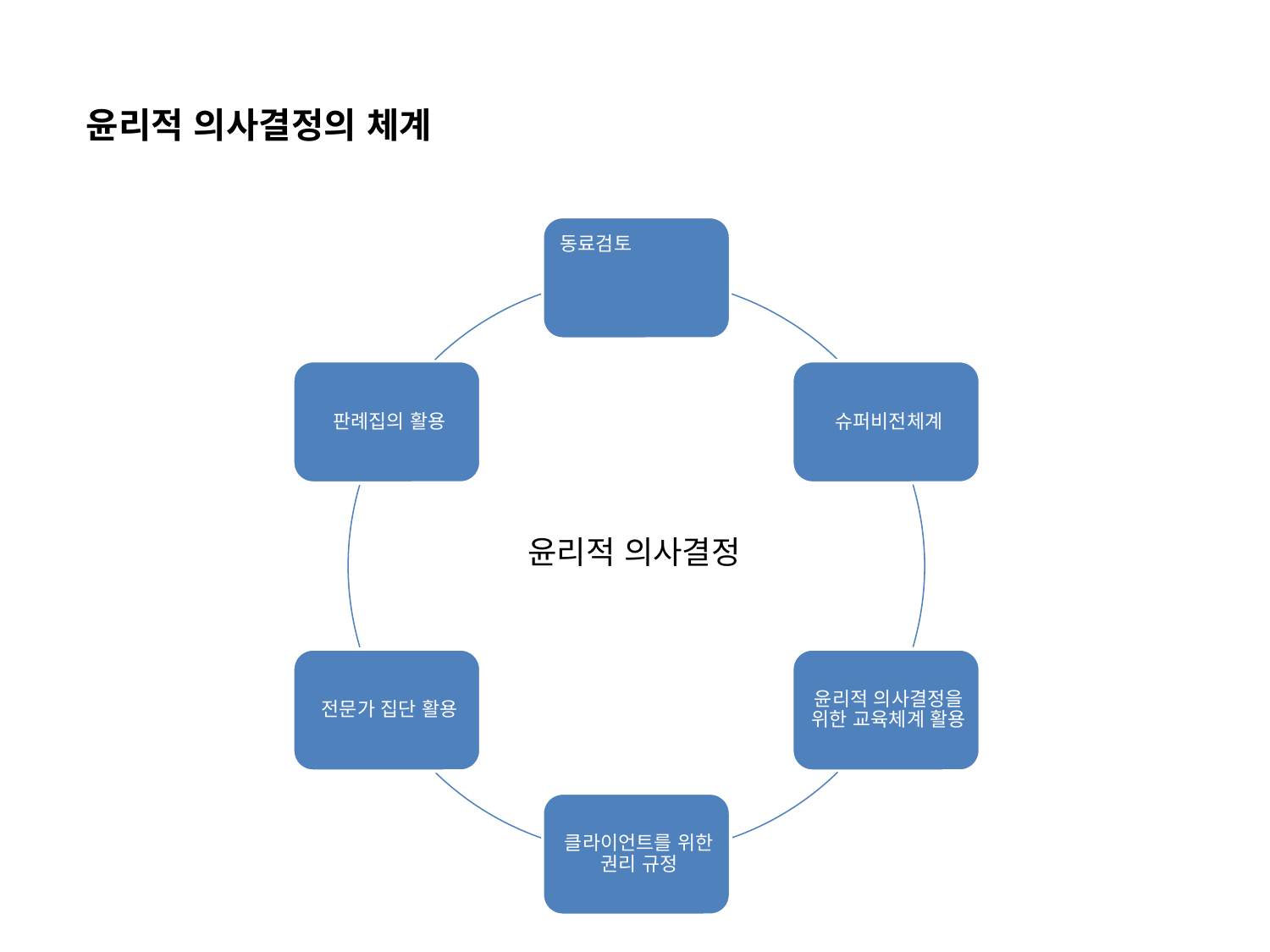

# 윤리적 의사결정의 체계
동료검토

슈퍼비전체계
윤리적 의사결정을 위한 교육체계 활용
클라이언트를 위한 권리 규정
전문가 집단 활용
판례집의 활용
윤리적 의사결정